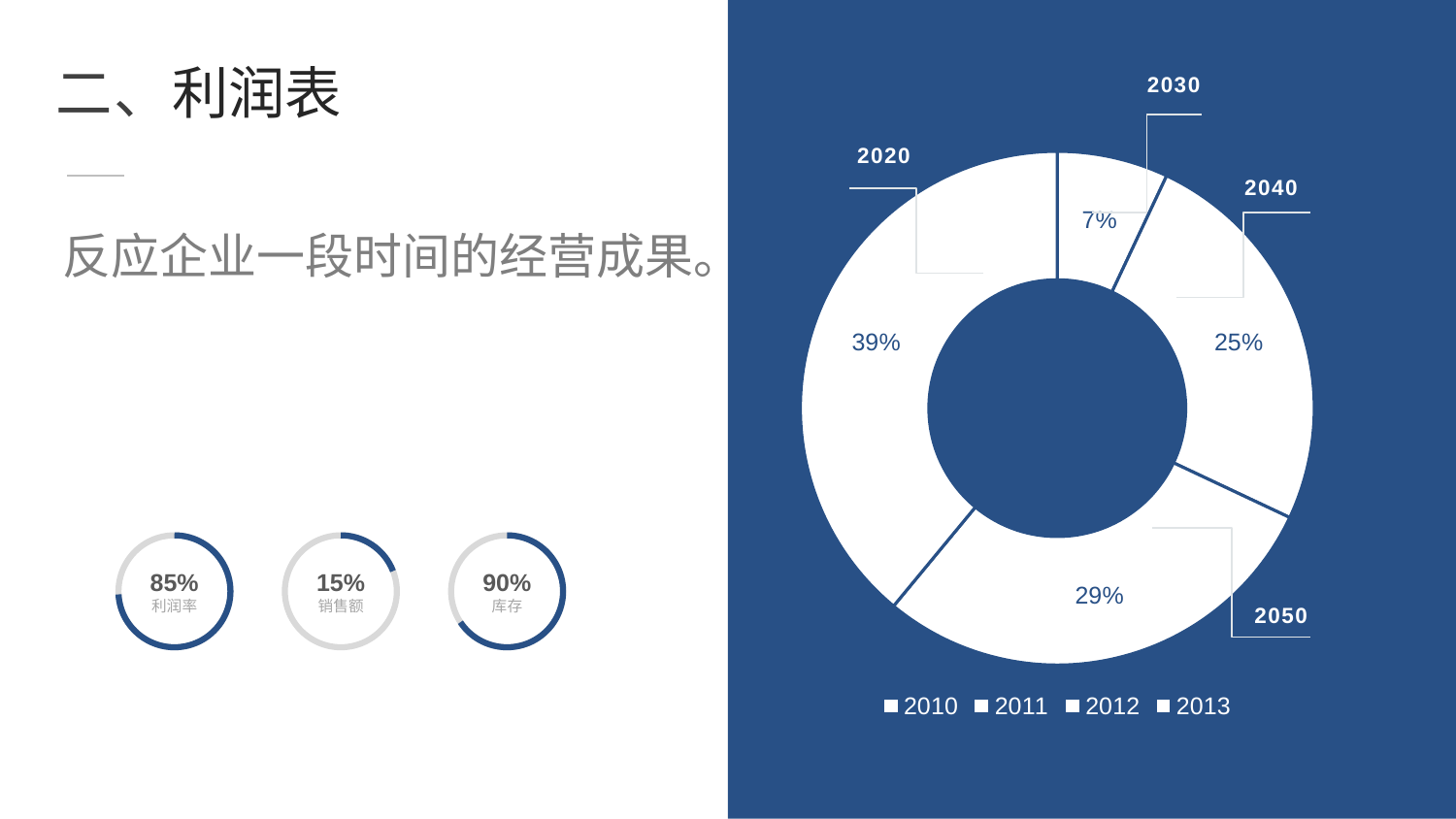

二、利润表
2030
2020

### Chart

| Category | 销售额 |
|---|---|
| 2010 | 0.07 |
| 2011 | 0.25 |
| 2012 | 0.29 |
| 2013 | 0.39 |
2040

反应企业一段时间的经营成果。
15%
销售额

85%
利润率

90%
库存

2050